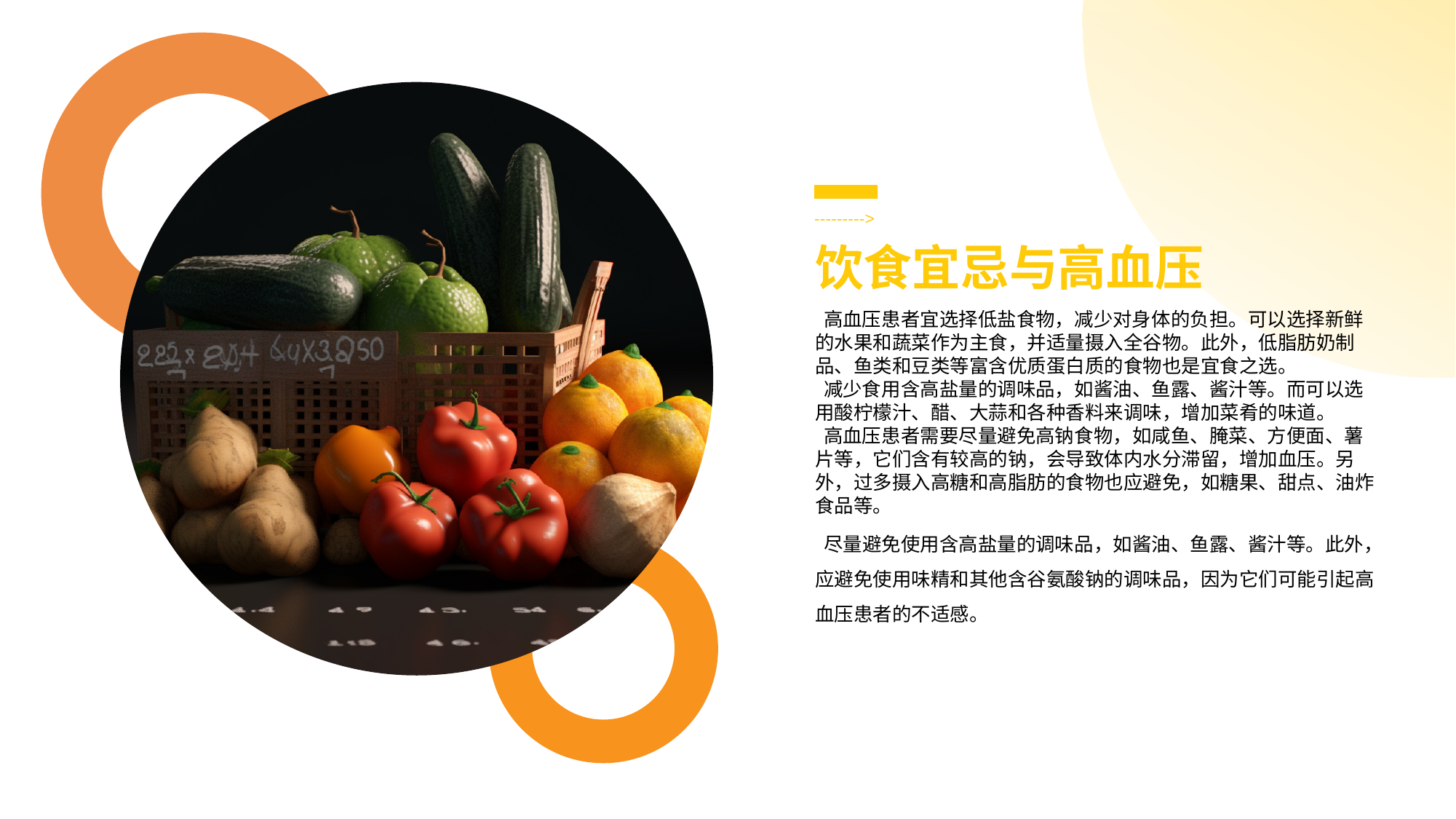

--------->
饮食宜忌与高血压
 高血压患者宜选择低盐食物，减少对身体的负担。可以选择新鲜的水果和蔬菜作为主食，并适量摄入全谷物。此外，低脂肪奶制品、鱼类和豆类等富含优质蛋白质的食物也是宜食之选。
 减少食用含高盐量的调味品，如酱油、鱼露、酱汁等。而可以选用酸柠檬汁、醋、大蒜和各种香料来调味，增加菜肴的味道。
 高血压患者需要尽量避免高钠食物，如咸鱼、腌菜、方便面、薯片等，它们含有较高的钠，会导致体内水分滞留，增加血压。另外，过多摄入高糖和高脂肪的食物也应避免，如糖果、甜点、油炸食品等。
 尽量避免使用含高盐量的调味品，如酱油、鱼露、酱汁等。此外，应避免使用味精和其他含谷氨酸钠的调味品，因为它们可能引起高血压患者的不适感。